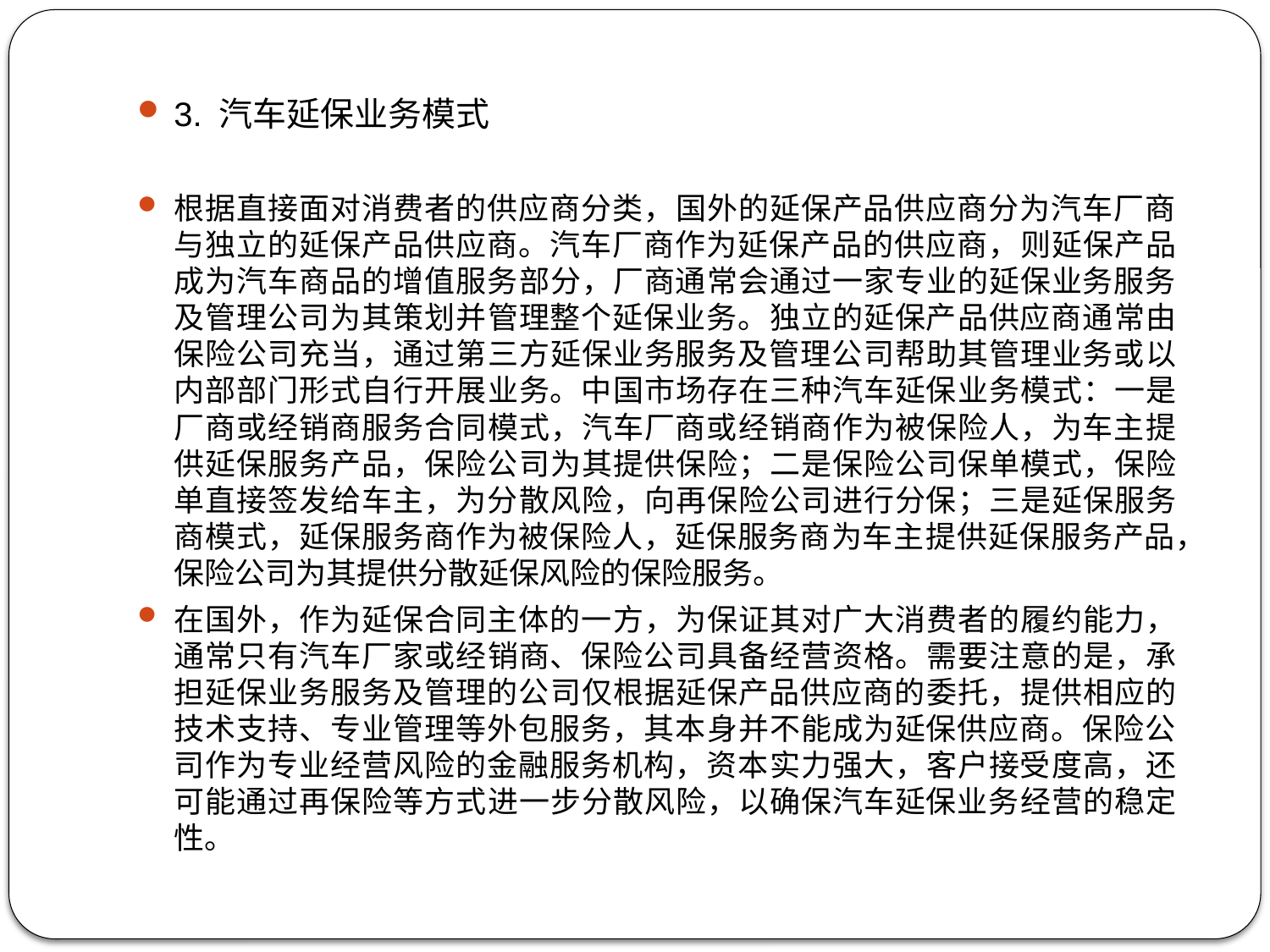

3. 汽车延保业务模式

根据直接面对消费者的供应商分类，国外的延保产品供应商分为汽车厂商与独立的延保产品供应商。汽车厂商作为延保产品的供应商，则延保产品成为汽车商品的增值服务部分，厂商通常会通过一家专业的延保业务服务及管理公司为其策划并管理整个延保业务。独立的延保产品供应商通常由保险公司充当，通过第三方延保业务服务及管理公司帮助其管理业务或以内部部门形式自行开展业务。中国市场存在三种汽车延保业务模式：一是厂商或经销商服务合同模式，汽车厂商或经销商作为被保险人，为车主提供延保服务产品，保险公司为其提供保险；二是保险公司保单模式，保险单直接签发给车主，为分散风险，向再保险公司进行分保；三是延保服务商模式，延保服务商作为被保险人，延保服务商为车主提供延保服务产品，保险公司为其提供分散延保风险的保险服务。
在国外，作为延保合同主体的一方，为保证其对广大消费者的履约能力，通常只有汽车厂家或经销商、保险公司具备经营资格。需要注意的是，承担延保业务服务及管理的公司仅根据延保产品供应商的委托，提供相应的技术支持、专业管理等外包服务，其本身并不能成为延保供应商。保险公司作为专业经营风险的金融服务机构，资本实力强大，客户接受度高，还可能通过再保险等方式进一步分散风险，以确保汽车延保业务经营的稳定性。